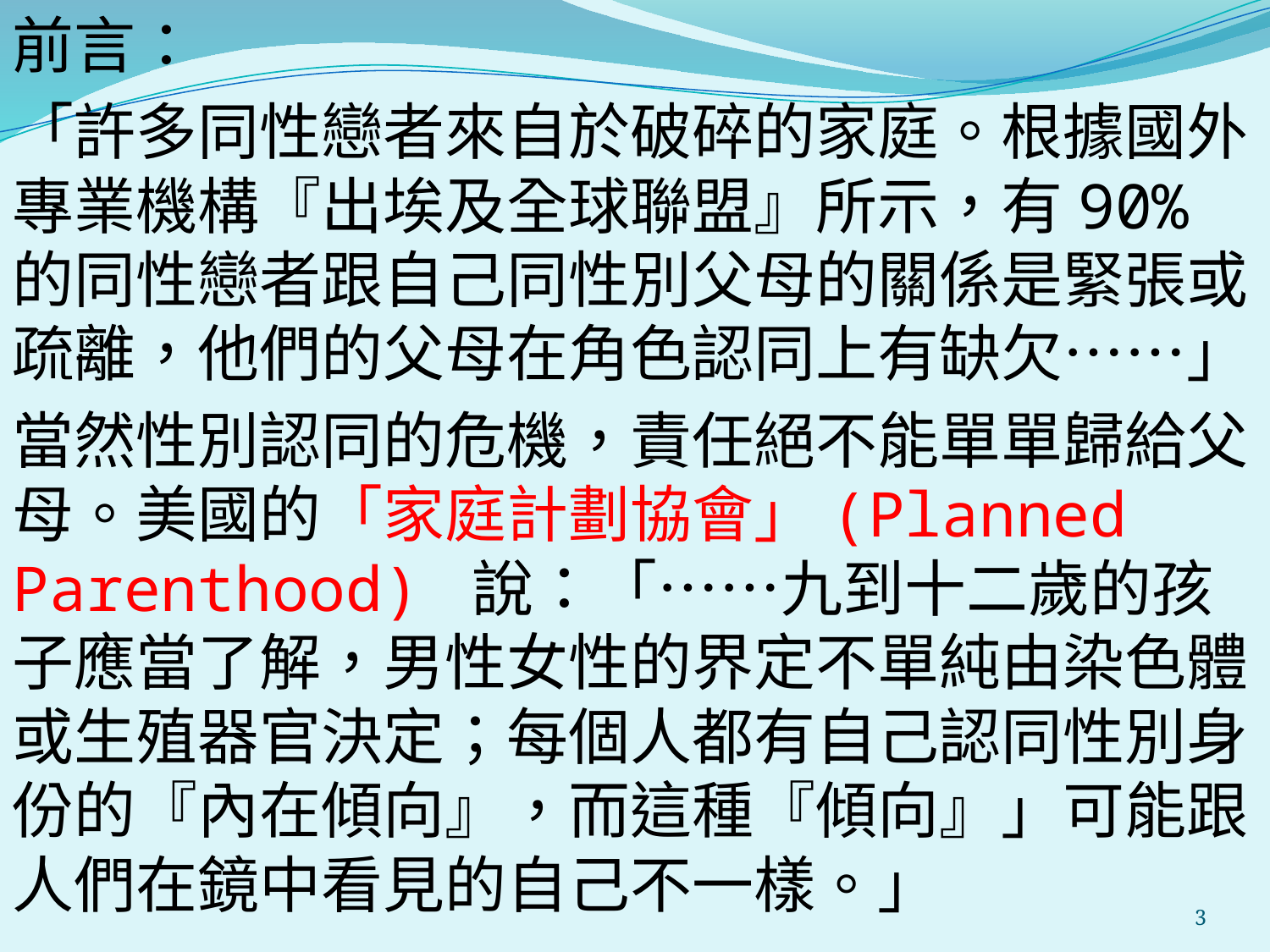

前言：
「許多同性戀者來自於破碎的家庭。根據國外專業機構『出埃及全球聯盟』所示，有90%的同性戀者跟自己同性別父母的關係是緊張或疏離，他們的父母在角色認同上有缺欠……」
當然性別認同的危機，責任絕不能單單歸給父母。美國的「家庭計劃協會」(Planned Parenthood) 說：「……九到十二歲的孩子應當了解，男性女性的界定不單純由染色體或生殖器官決定；每個人都有自己認同性別身份的『內在傾向』，而這種『傾向』」可能跟人們在鏡中看見的自己不一樣。」
#
3